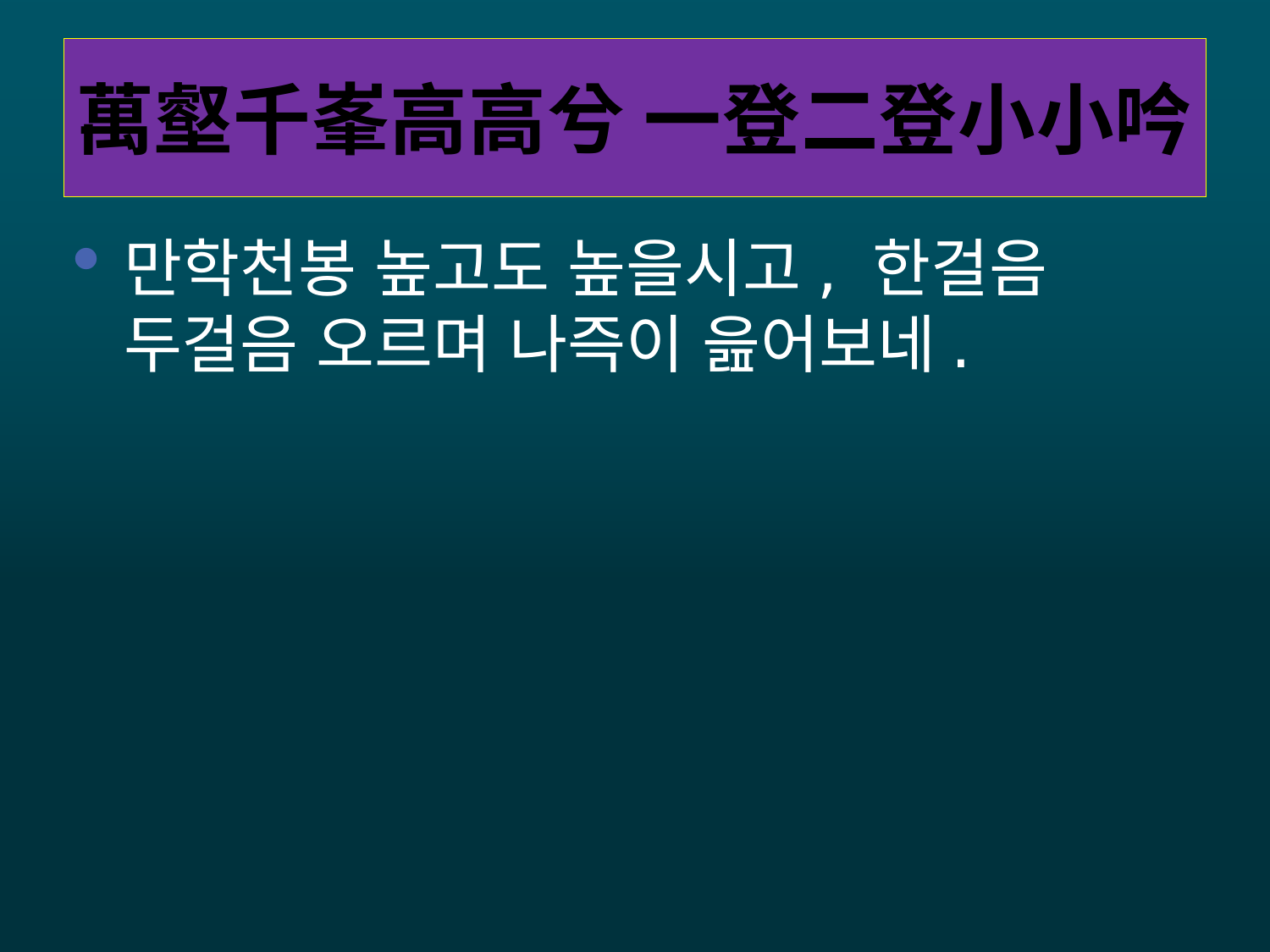

# 萬壑千峯高高兮 一登二登小小吟
만학천봉 높고도 높을시고, 한걸음 두걸음 오르며 나즉이 읊어보네.